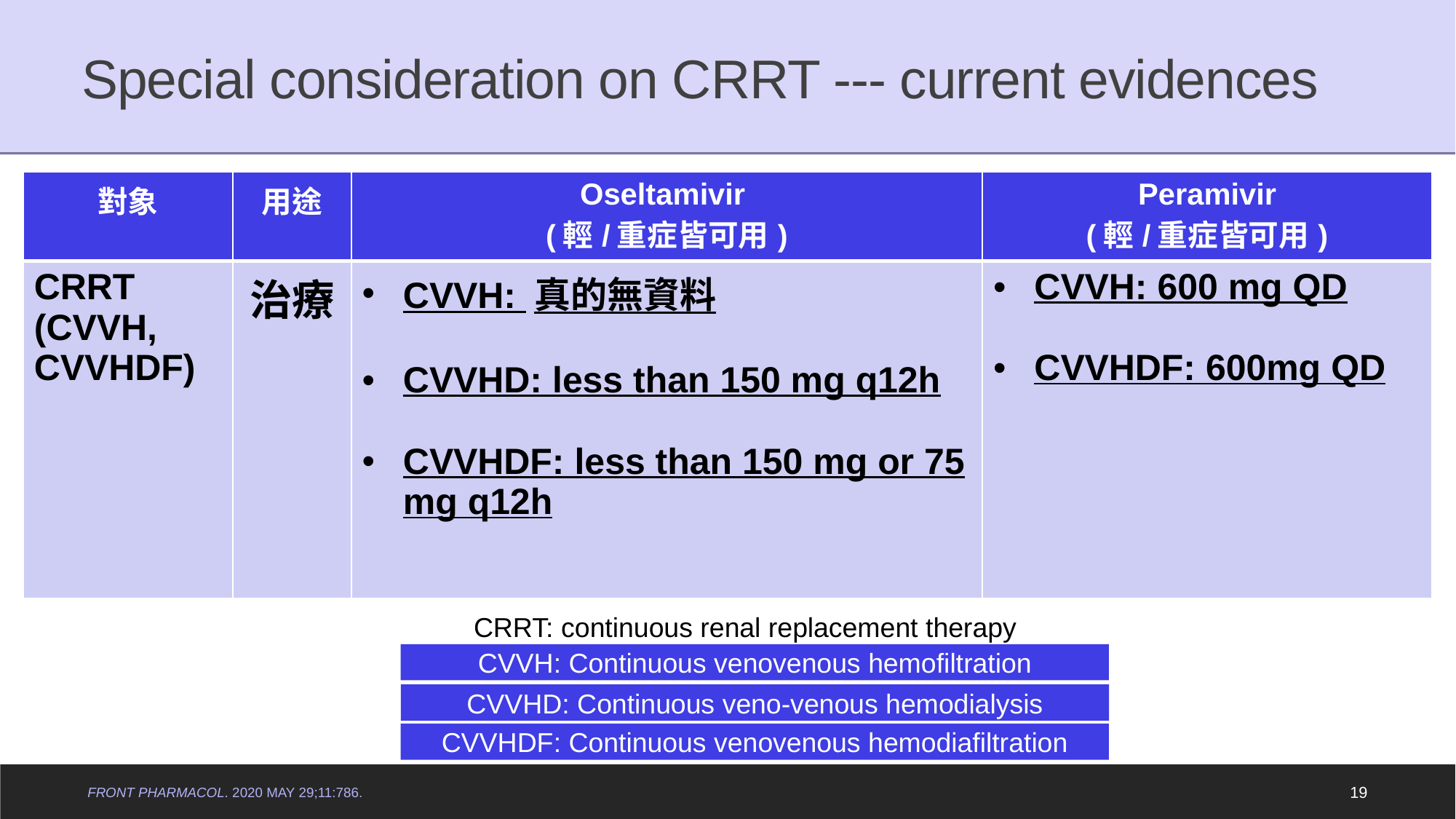

# Special consideration on CRRT --- current evidences
| 對象 | 用途 | Oseltamivir (輕/重症皆可用) | Peramivir (輕/重症皆可用) |
| --- | --- | --- | --- |
| CRRT (CVVH, CVVHDF) | 治療 | CVVH: 真的無資料 CVVHD: less than 150 mg q12h CVVHDF: less than 150 mg or 75 mg q12h | CVVH: 600 mg QD CVVHDF: 600mg QD |
CRRT: continuous renal replacement therapy
CVVH: Continuous venovenous hemofiltration
CVVHD: Continuous veno-venous hemodialysis
CVVHDF: Continuous venovenous hemodiafiltration
Front Pharmacol. 2020 May 29;11:786.
19